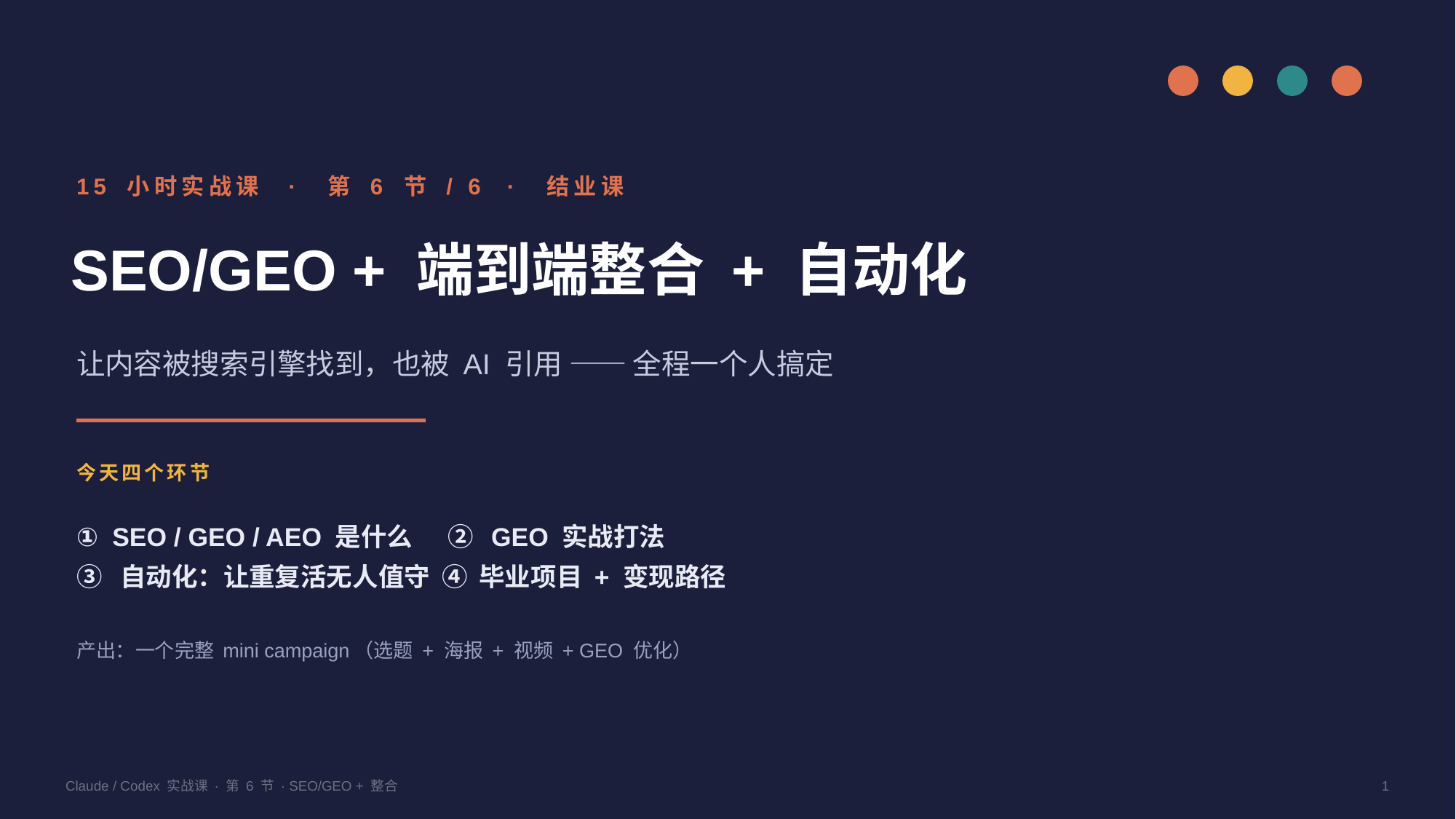

15 小时实战课  ·  第 6 节 / 6  ·  结业课
SEO/GEO + 端到端整合 + 自动化
让内容被搜索引擎找到，也被 AI 引用 —— 全程一个人搞定

今天四个环节
①  SEO / GEO / AEO 是什么      ②  GEO 实战打法
③  自动化：让重复活无人值守  ④  毕业项目 + 变现路径
产出：一个完整 mini campaign（选题 + 海报 + 视频 + GEO 优化）
Claude / Codex 实战课 · 第 6 节 · SEO/GEO + 整合
1